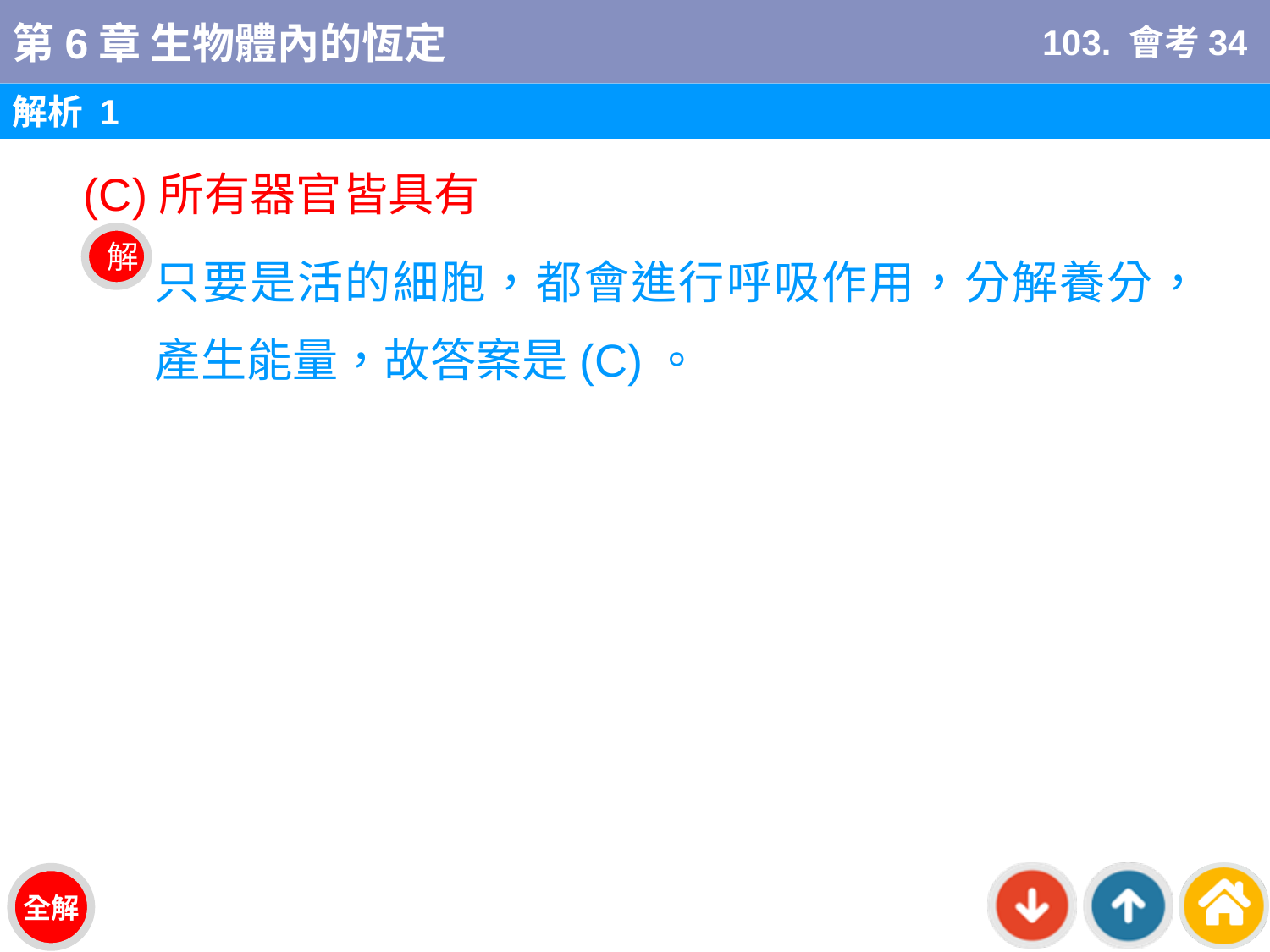

103. 會考34
解析 1
(C)所有器官皆具有
只要是活的細胞，都會進行呼吸作用，分解養分，產生能量，故答案是(C)。
解
全解